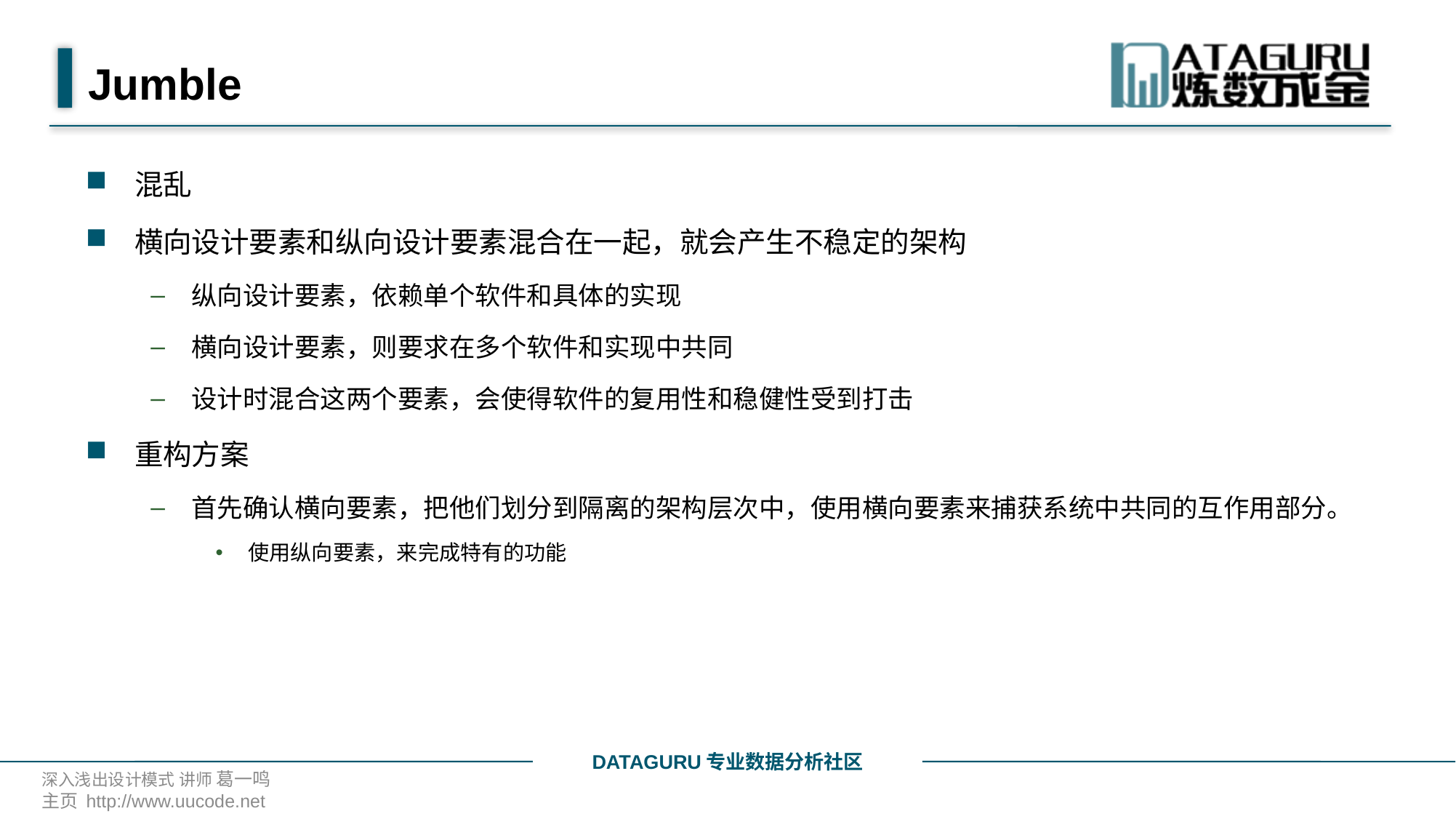

# Jumble
混乱
横向设计要素和纵向设计要素混合在一起，就会产生不稳定的架构
纵向设计要素，依赖单个软件和具体的实现
横向设计要素，则要求在多个软件和实现中共同
设计时混合这两个要素，会使得软件的复用性和稳健性受到打击
重构方案
首先确认横向要素，把他们划分到隔离的架构层次中，使用横向要素来捕获系统中共同的互作用部分。
使用纵向要素，来完成特有的功能